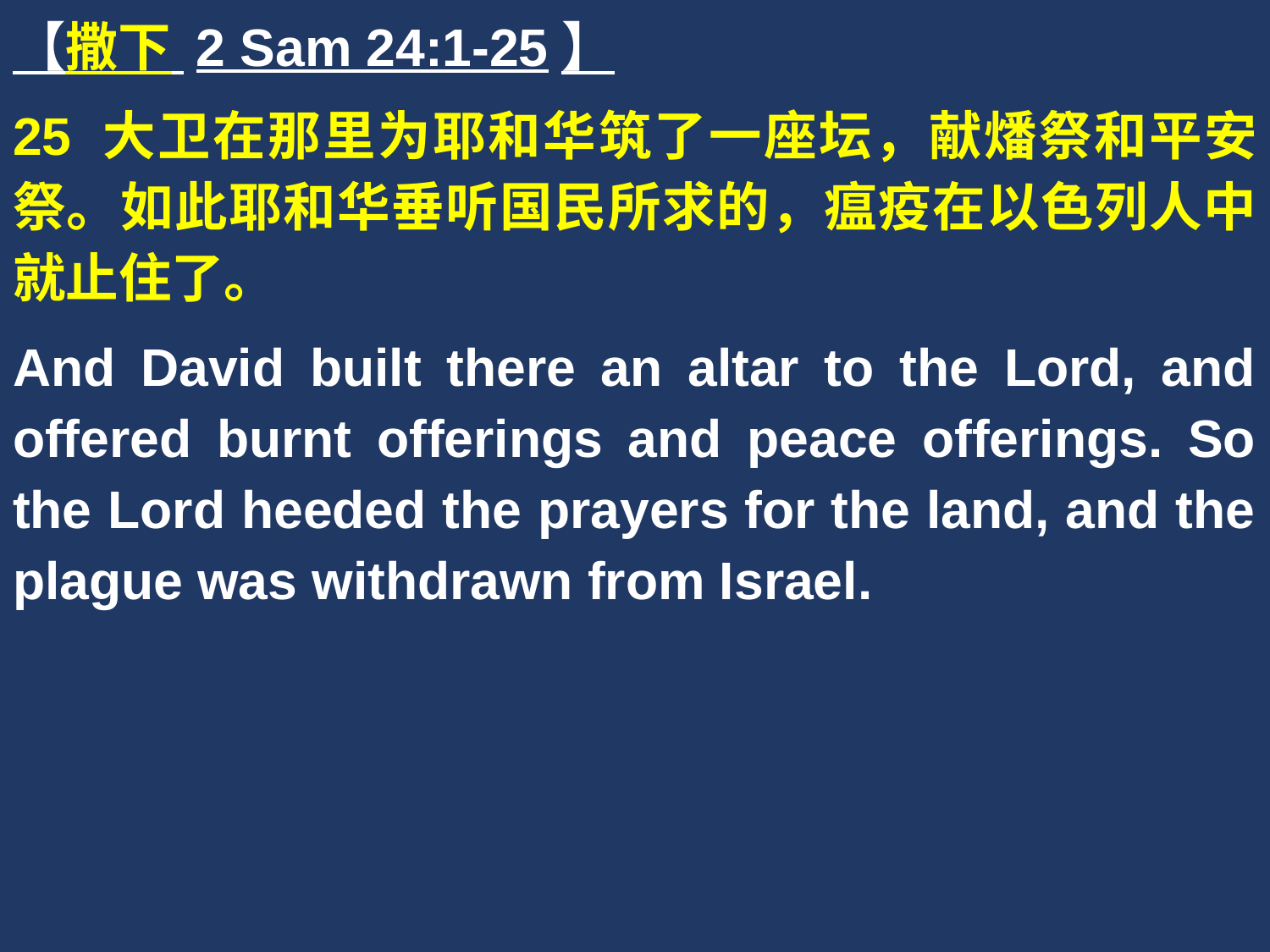

【撒下 2 Sam 24:1-25】
25 大卫在那里为耶和华筑了一座坛，献燔祭和平安祭。如此耶和华垂听国民所求的，瘟疫在以色列人中就止住了。
And David built there an altar to the Lord, and offered burnt offerings and peace offerings. So the Lord heeded the prayers for the land, and the plague was withdrawn from Israel.